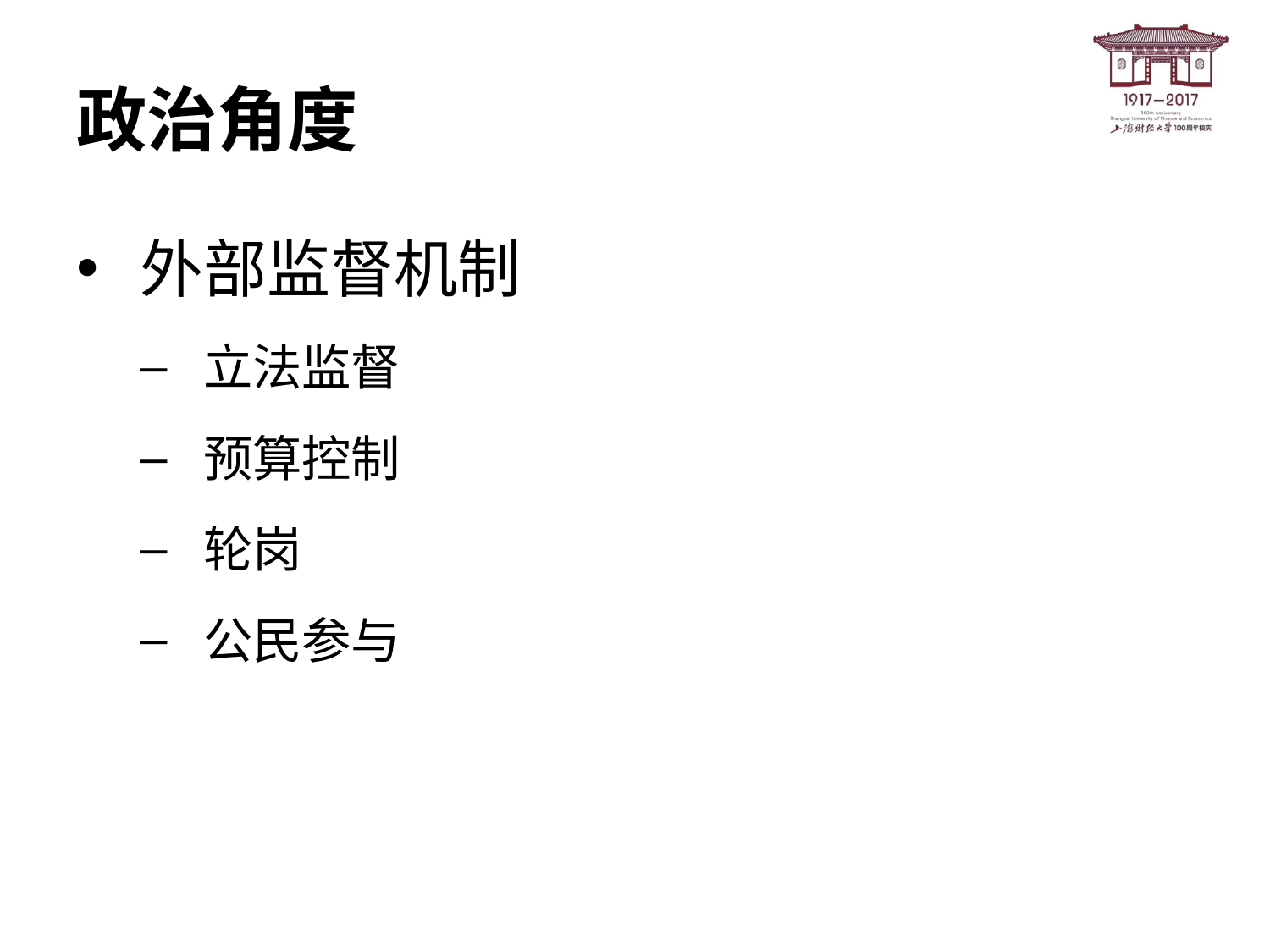

# 政治角度
外部监督机制
立法监督
预算控制
轮岗
公民参与